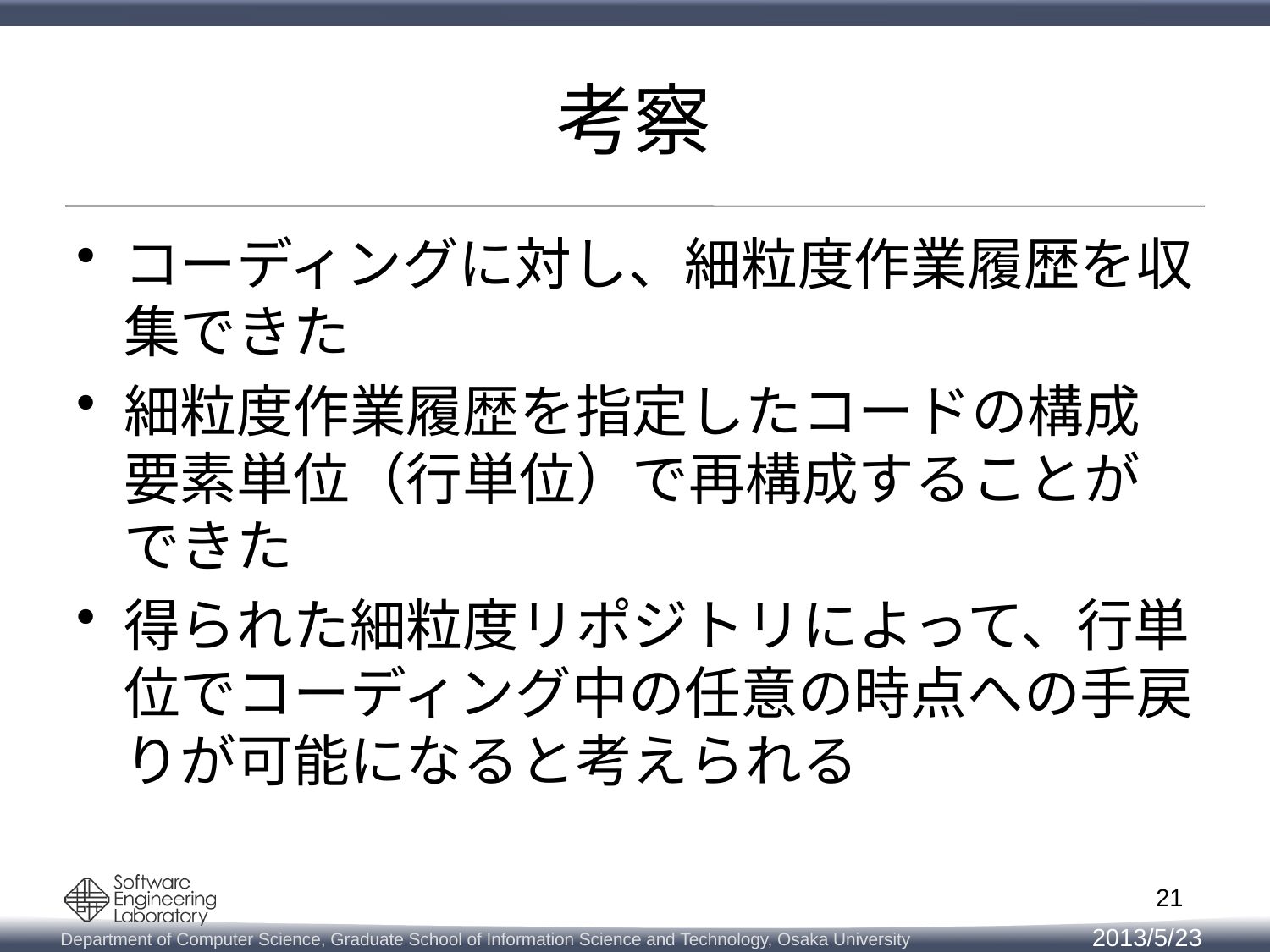

# 考察
コーディングに対し、細粒度作業履歴を収集できた
細粒度作業履歴を指定したコードの構成要素単位（行単位）で再構成することができた
得られた細粒度リポジトリによって、行単位でコーディング中の任意の時点への手戻りが可能になると考えられる
21
2013/5/23